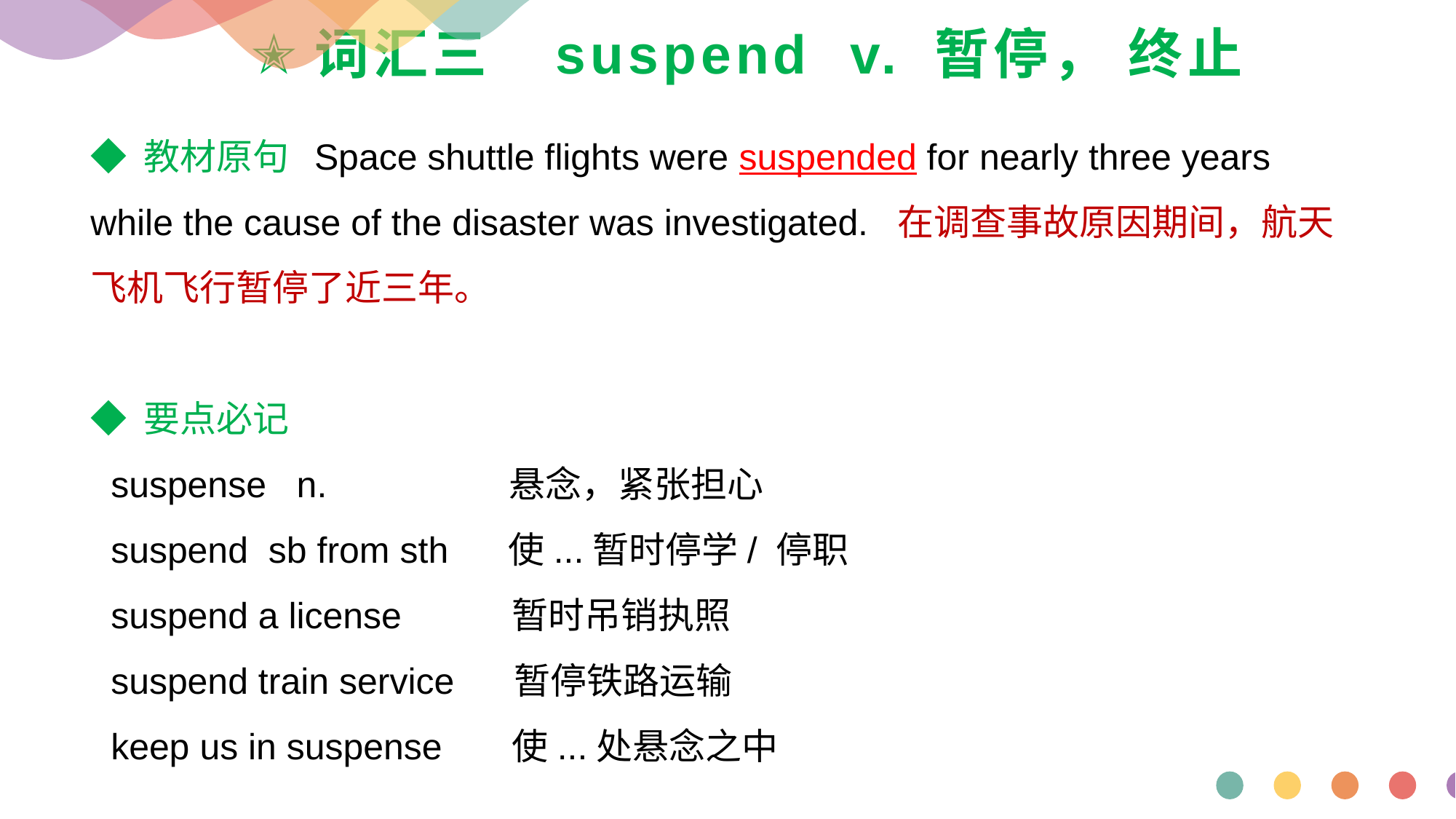

# ✭词汇三   suspend  v. 暂停， 终止
◆ 教材原句  Space shuttle flights were suspended for nearly three years while the cause of the disaster was investigated.  在调查事故原因期间，航天飞机飞行暂停了近三年。

◆ 要点必记
  suspense   n.                 悬念，紧张担心
  suspend  sb from sth     使...暂时停学/ 停职
  suspend a license          暂时吊销执照
  suspend train service     暂停铁路运输
  keep us in suspense      使...处悬念之中